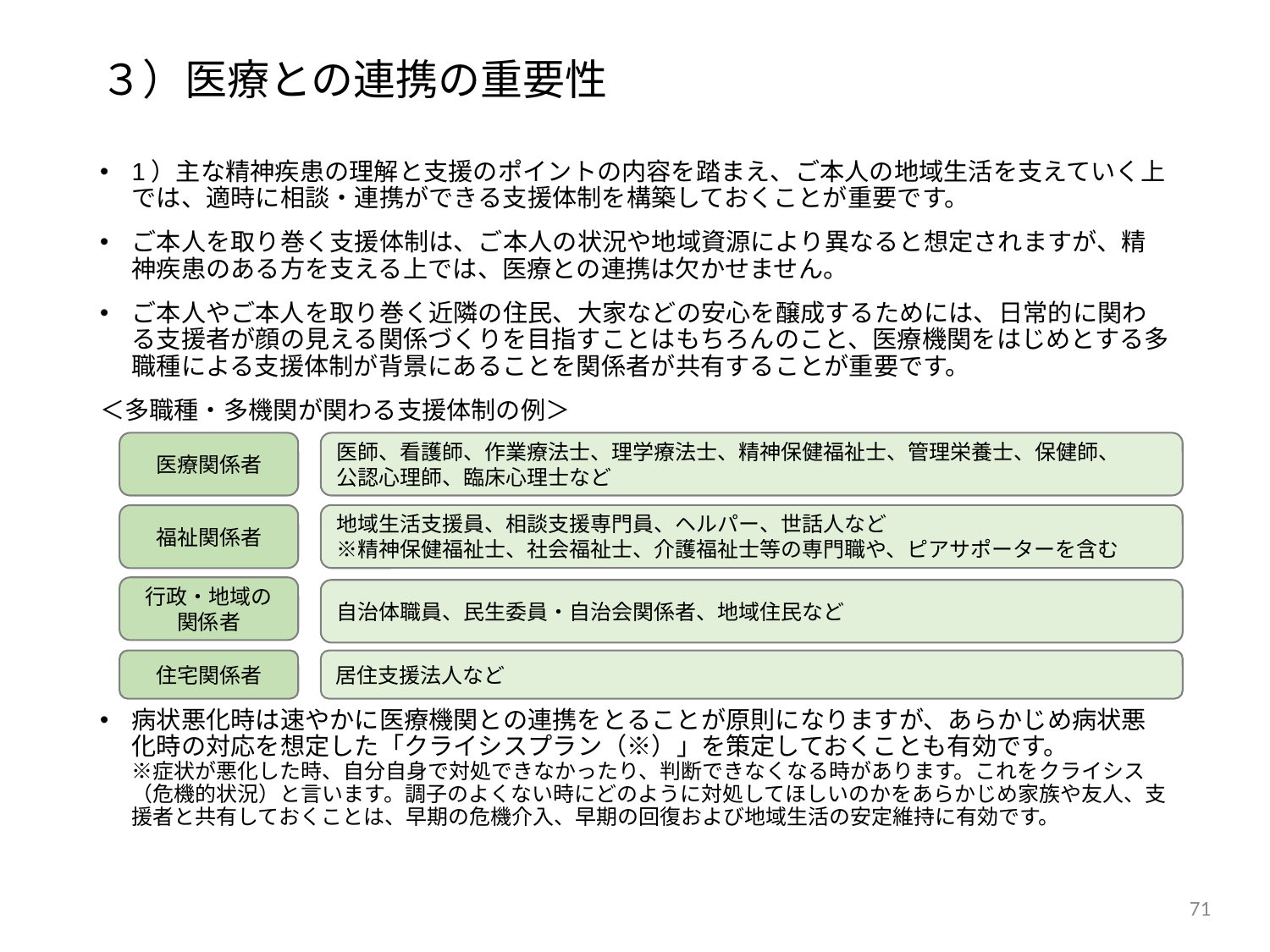

３）医療との連携の重要性
1）主な精神疾患の理解と支援のポイントの内容を踏まえ、ご本人の地域生活を支えていく上では、適時に相談・連携ができる支援体制を構築しておくことが重要です。
ご本人を取り巻く支援体制は、ご本人の状況や地域資源により異なると想定されますが、精神疾患のある方を支える上では、医療との連携は欠かせません。
ご本人やご本人を取り巻く近隣の住民、大家などの安心を醸成するためには、日常的に関わる支援者が顔の見える関係づくりを目指すことはもちろんのこと、医療機関をはじめとする多職種による支援体制が背景にあることを関係者が共有することが重要です。
＜多職種・多機関が関わる支援体制の例＞

病状悪化時は速やかに医療機関との連携をとることが原則になりますが、あらかじめ病状悪化時の対応を想定した「クライシスプラン（※）」を策定しておくことも有効です。
※症状が悪化した時、自分自身で対処できなかったり、判断できなくなる時があります。これをクライシス（危機的状況）と言います。調子のよくない時にどのように対処してほしいのかをあらかじめ家族や友人、支援者と共有しておくことは、早期の危機介入、早期の回復および地域生活の安定維持に有効です。

医療関係者
医師、看護師、作業療法士、理学療法士、精神保健福祉士、管理栄養士、保健師、
公認心理師、臨床心理士など
地域生活支援員、相談支援専門員、ヘルパー、世話人など　
※精神保健福祉士、社会福祉士、介護福祉士等の専門職や、ピアサポーターを含む
福祉関係者
行政・地域の
関係者
自治体職員、民生委員・自治会関係者、地域住民など
住宅関係者
居住支援法人など
71